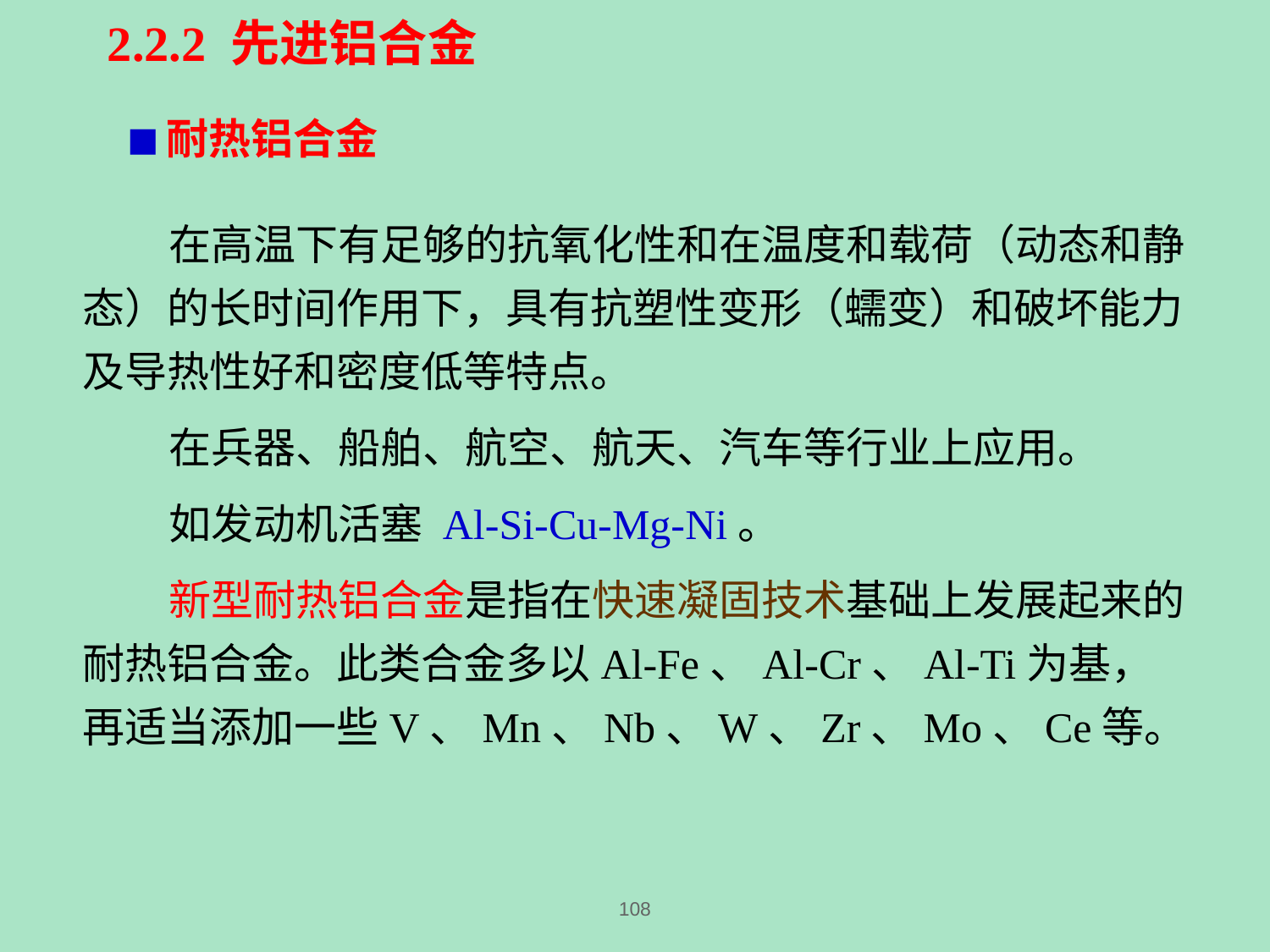

2.2.2 先进铝合金
■耐热铝合金
        在高温下有足够的抗氧化性和在温度和载荷（动态和静态）的长时间作用下，具有抗塑性变形（蠕变）和破坏能力及导热性好和密度低等特点。
        在兵器、船舶、航空、航天、汽车等行业上应用。
        如发动机活塞 Al-Si-Cu-Mg-Ni。
        新型耐热铝合金是指在快速凝固技术基础上发展起来的耐热铝合金。此类合金多以Al-Fe、Al-Cr、Al-Ti为基，再适当添加一些V、Mn、Nb、W、Zr、Mo、Ce等。
108